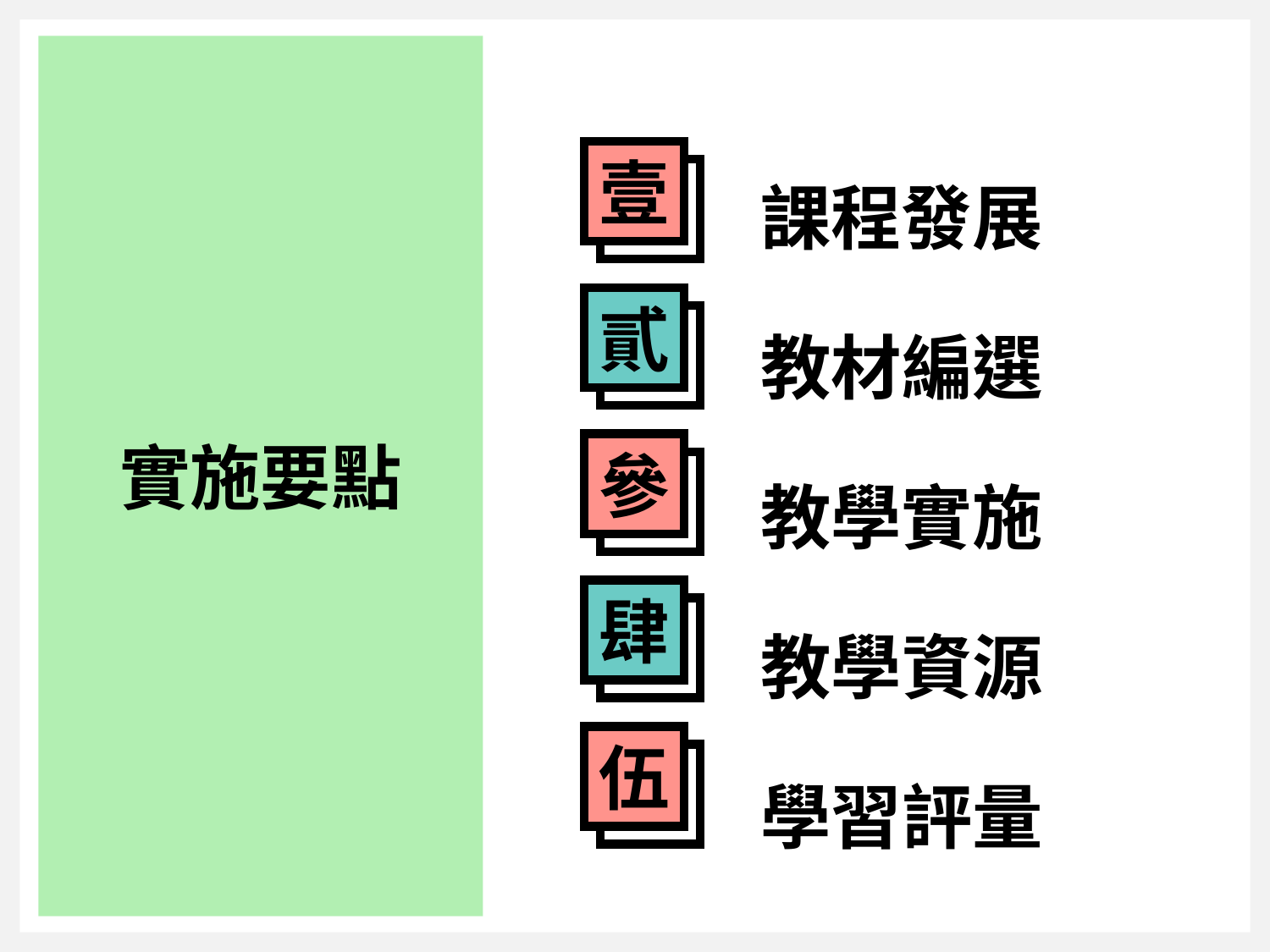

實施要點
課程發展
教材編選
教學實施
教學資源
學習評量
壹

貳

參

肆

伍